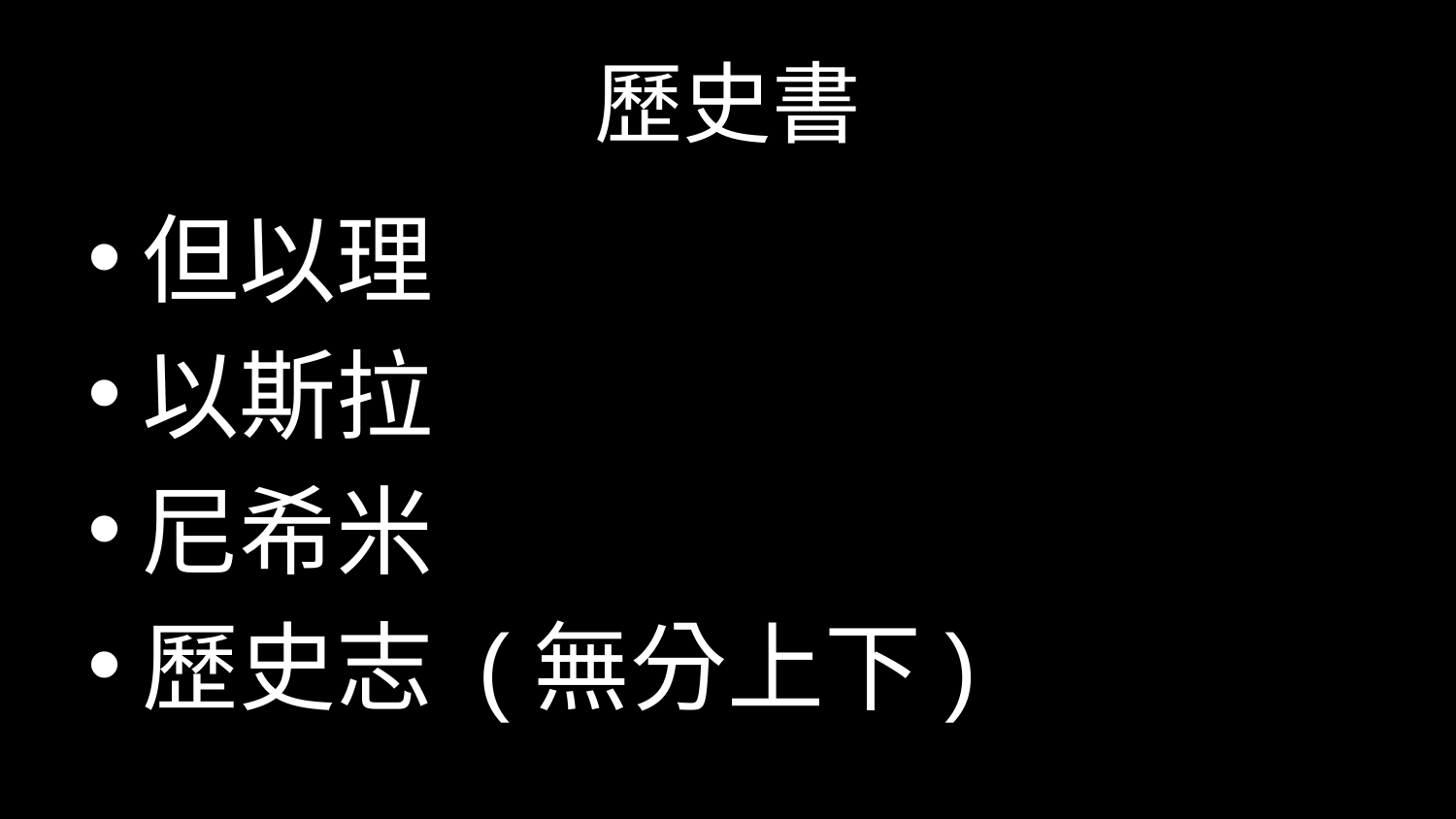

# 歷史書
但以理
以斯拉
尼希米
歷史志 (無分上下)